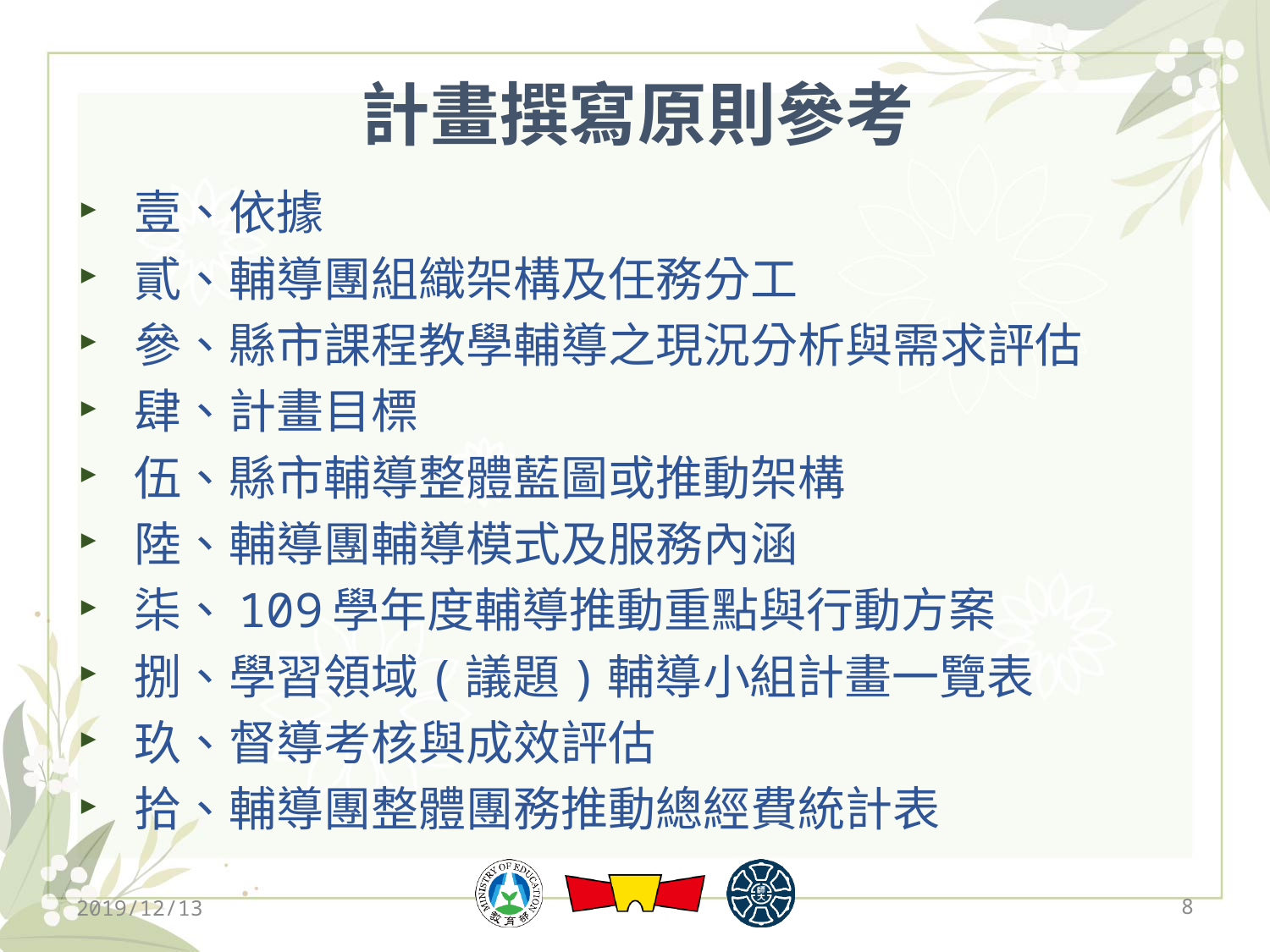

# 計畫撰寫原則參考
壹、依據
貳、輔導團組織架構及任務分工
參、縣市課程教學輔導之現況分析與需求評估
肆、計畫目標
伍、縣市輔導整體藍圖或推動架構
陸、輔導團輔導模式及服務內涵
柒、109學年度輔導推動重點與行動方案
捌、學習領域(議題)輔導小組計畫一覽表
玖、督導考核與成效評估
拾、輔導團整體團務推動總經費統計表

2019/12/13
8